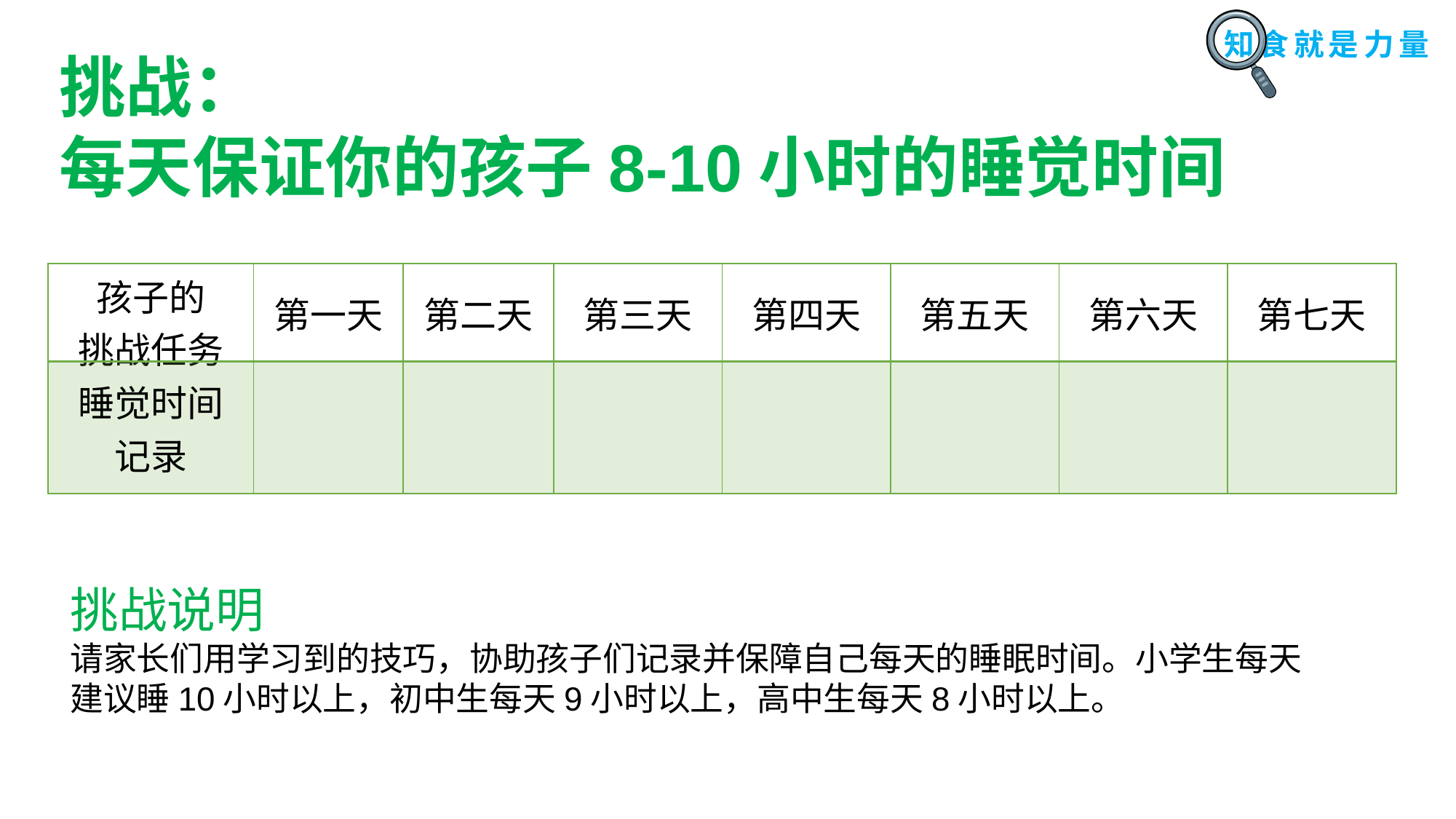

挑战：
每天保证你的孩子8-10小时的睡觉时间
| 孩子的 挑战任务 | 第一天 | 第二天 | 第三天 | 第四天 | 第五天 | 第六天 | 第七天 |
| --- | --- | --- | --- | --- | --- | --- | --- |
| 睡觉时间 记录 |  |  |  |  |  |  |  |
挑战说明
请家长们用学习到的技巧，协助孩子们记录并保障自己每天的睡眠时间。小学生每天建议睡10小时以上，初中生每天9小时以上，高中生每天8小时以上。